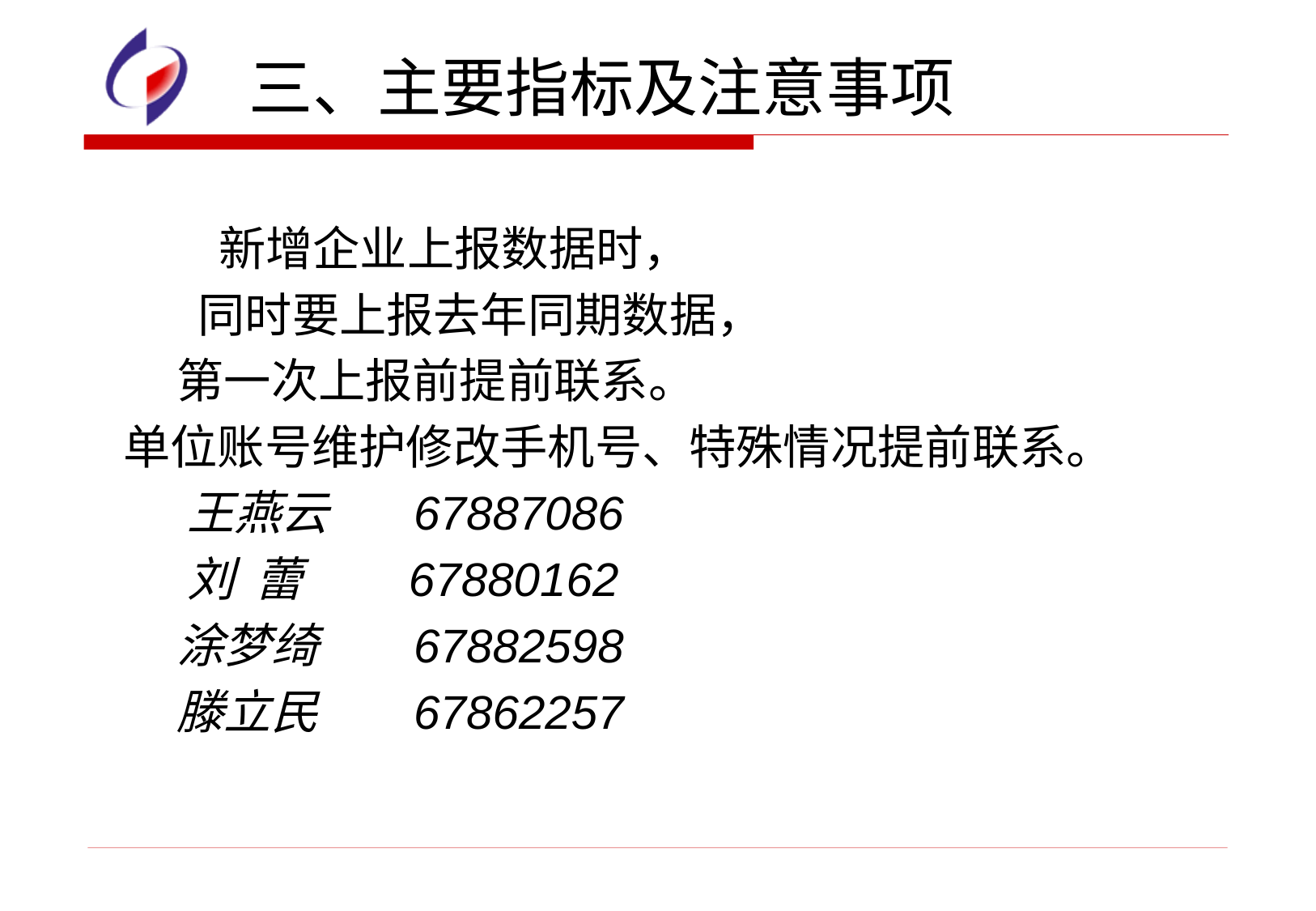

# 三、主要指标及注意事项
        新增企业上报数据时，
      同时要上报去年同期数据，
    第一次上报前提前联系。
单位账号维护修改手机号、特殊情况提前联系。
     王燕云       67887086
     刘  蕾         67880162
    涂梦绮        67882598
    滕立民        67862257